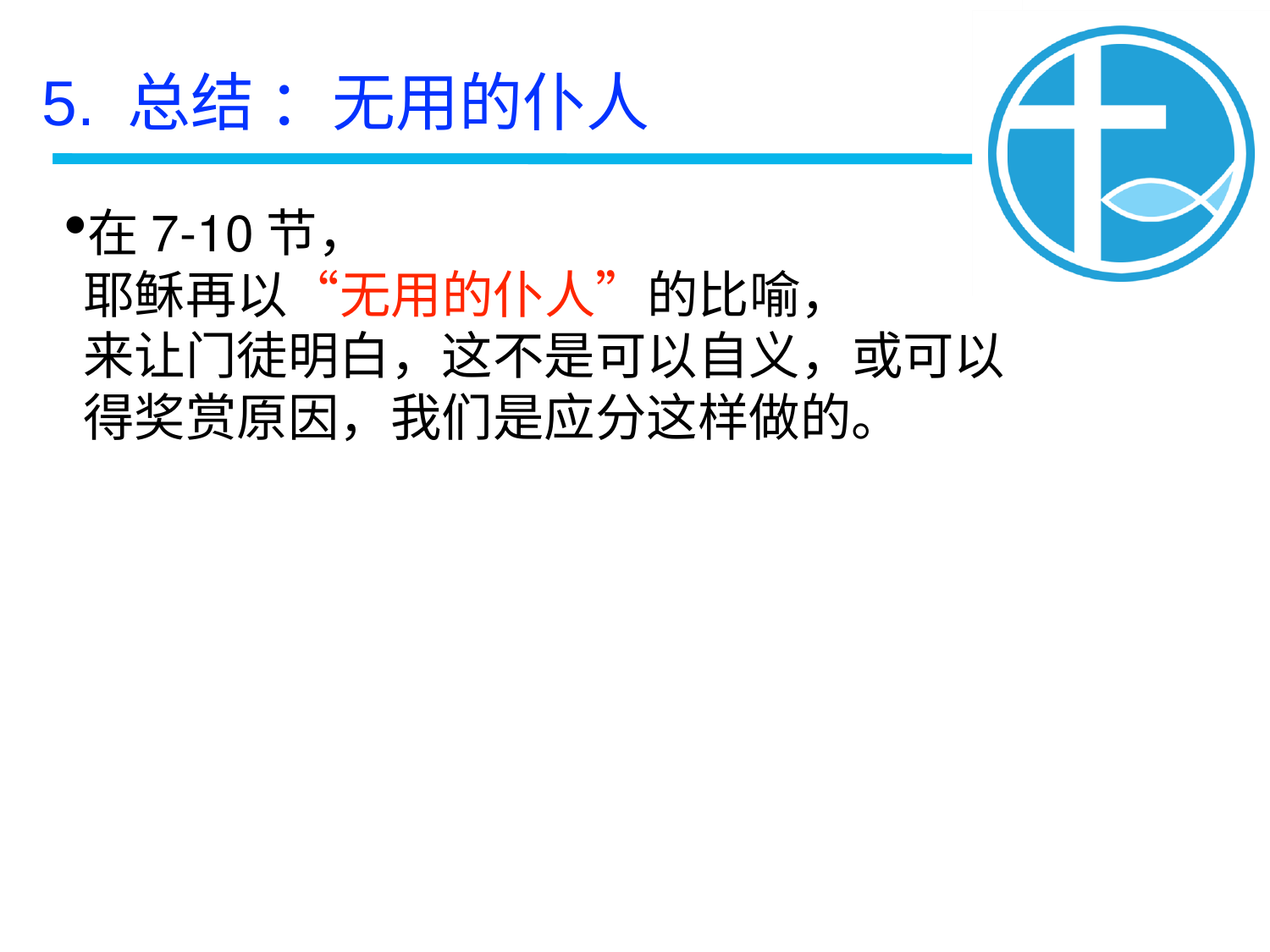

5. 总结 ：无用的仆人
在7-10节，
耶稣再以“无用的仆人”的比喻，
来让门徒明白，这不是可以自义，或可以得奖赏原因，我们是应分这样做的。